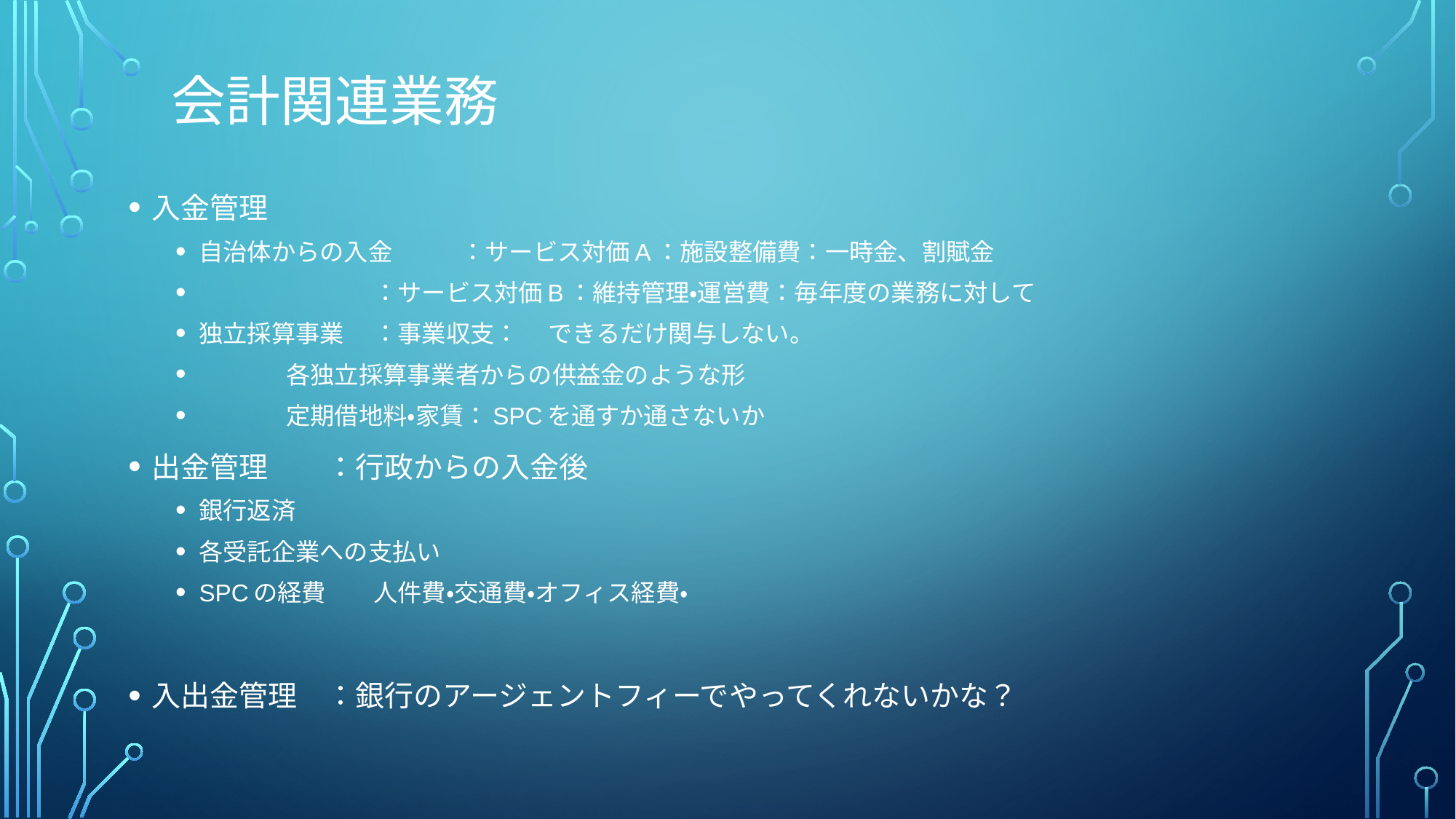

# 会計関連業務
入金管理
自治体からの入金	：サービス対価A：施設整備費：一時金、割賦金
　		　　　	：サービス対価B：維持管理・運営費：毎年度の業務に対して
独立採算事業	：事業収支：	できるだけ関与しない。
　					各独立採算事業者からの供益金のような形
　					定期借地料・家賃：SPCを通すか通さないか
出金管理		：行政からの入金後
銀行返済
各受託企業への支払い
SPCの経費		人件費・交通費・オフィス経費・

入出金管理		：銀行のアージェントフィーでやってくれないかな？